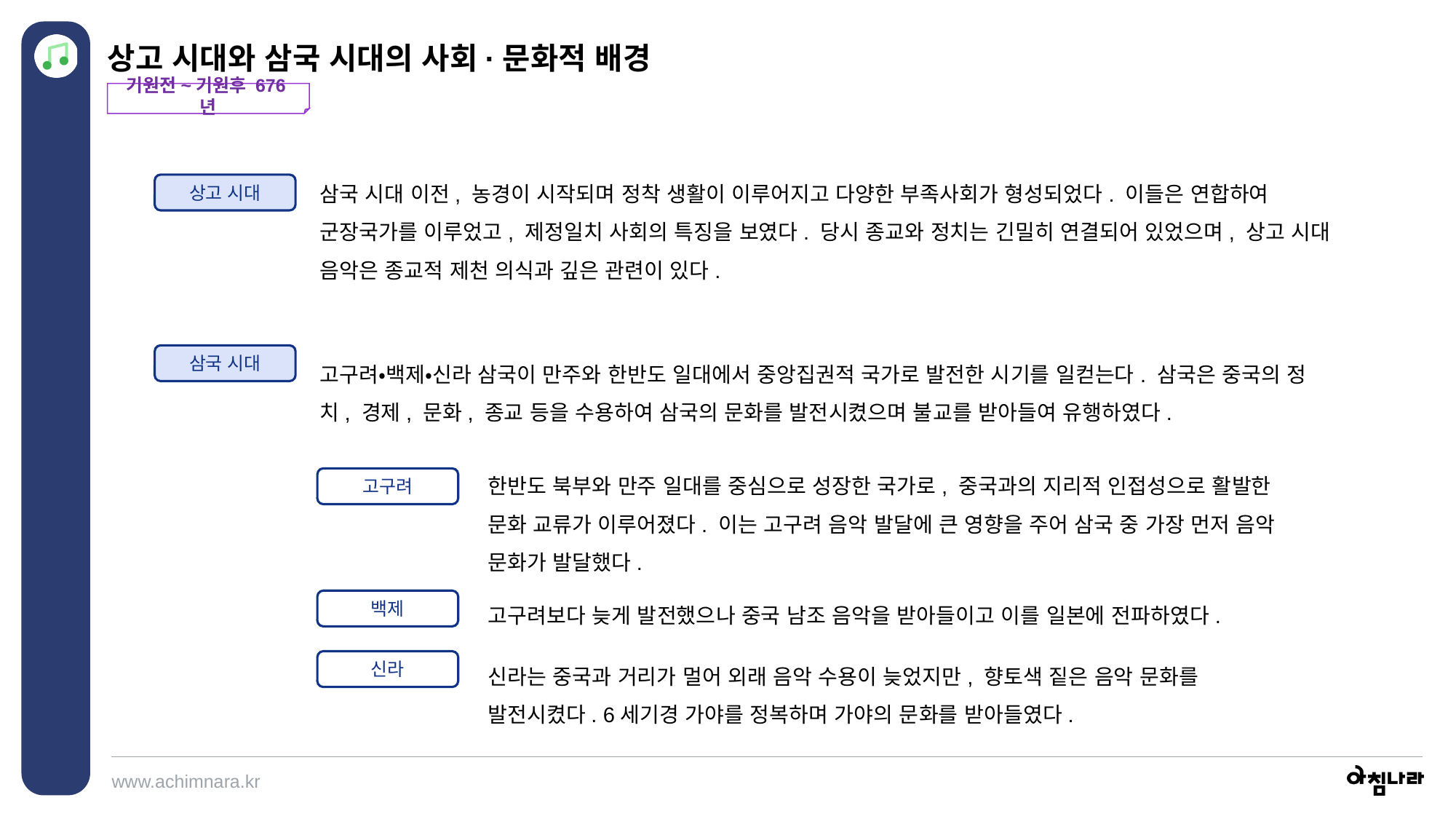

상고 시대와 삼국 시대의 사회·문화적 배경
기원전~기원후 676년
삼국 시대 이전, 농경이 시작되며 정착 생활이 이루어지고 다양한 부족사회가 형성되었다. 이들은 연합하여 군장국가를 이루었고, 제정일치 사회의 특징을 보였다. 당시 종교와 정치는 긴밀히 연결되어 있었으며, 상고 시대 음악은 종교적 제천 의식과 깊은 관련이 있다.
상고 시대
고구려・백제・신라 삼국이 만주와 한반도 일대에서 중앙집권적 국가로 발전한 시기를 일컫는다. 삼국은 중국의 정치, 경제, 문화, 종교 등을 수용하여 삼국의 문화를 발전시켰으며 불교를 받아들여 유행하였다.
삼국 시대
한반도 북부와 만주 일대를 중심으로 성장한 국가로, 중국과의 지리적 인접성으로 활발한 문화 교류가 이루어졌다. 이는 고구려 음악 발달에 큰 영향을 주어 삼국 중 가장 먼저 음악 문화가 발달했다.
고구려
고구려보다 늦게 발전했으나 중국 남조 음악을 받아들이고 이를 일본에 전파하였다.
백제
신라는 중국과 거리가 멀어 외래 음악 수용이 늦었지만, 향토색 짙은 음악 문화를 발전시켰다. 6세기경 가야를 정복하며 가야의 문화를 받아들였다.
신라